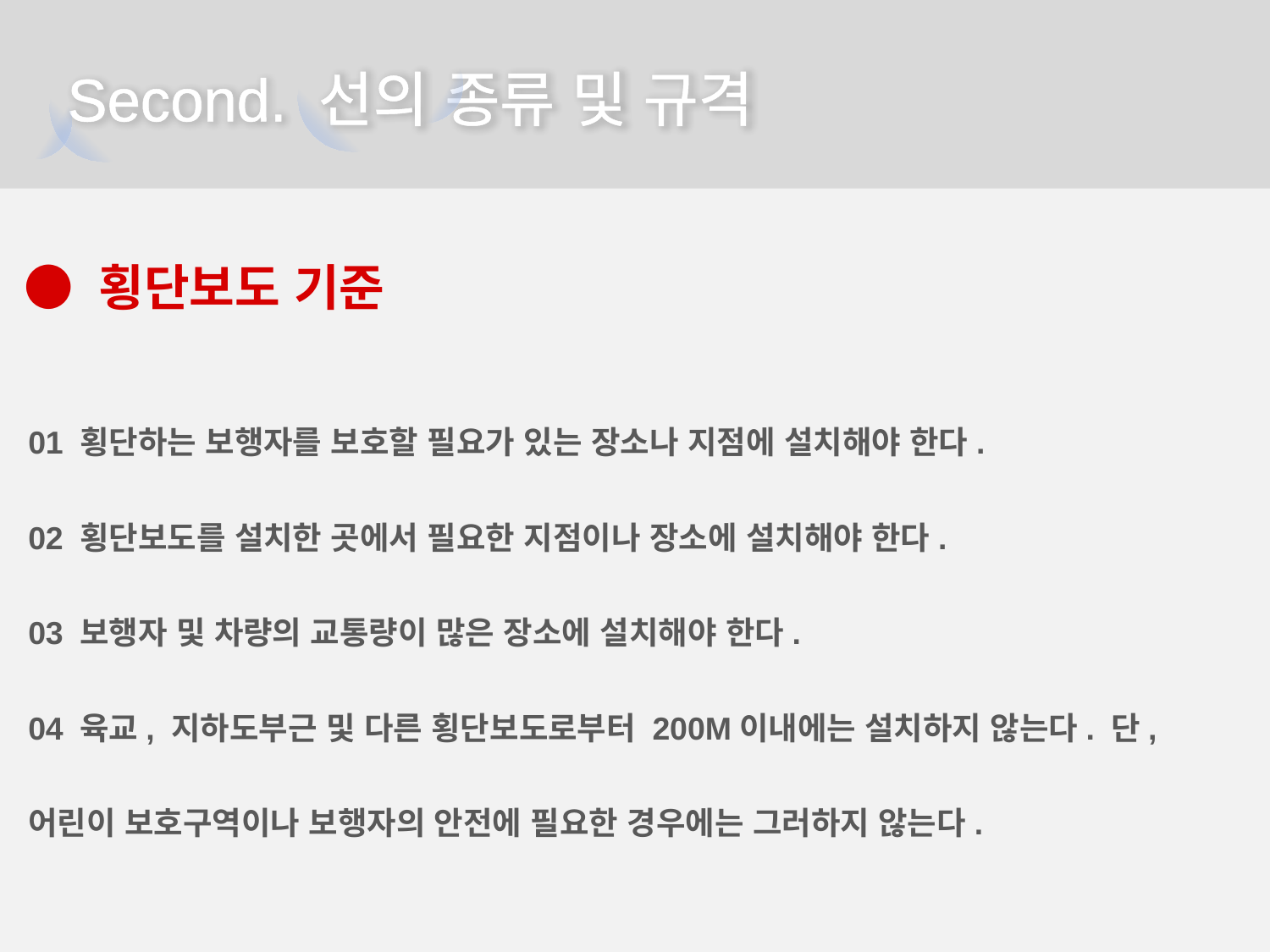

Second. 선의 종류 및 규격
● 횡단보도 기준
01 횡단하는 보행자를 보호할 필요가 있는 장소나 지점에 설치해야 한다.
02 횡단보도를 설치한 곳에서 필요한 지점이나 장소에 설치해야 한다.
03 보행자 및 차량의 교통량이 많은 장소에 설치해야 한다.
04 육교, 지하도부근 및 다른 횡단보도로부터 200M이내에는 설치하지 않는다. 단, 어린이 보호구역이나 보행자의 안전에 필요한 경우에는 그러하지 않는다.